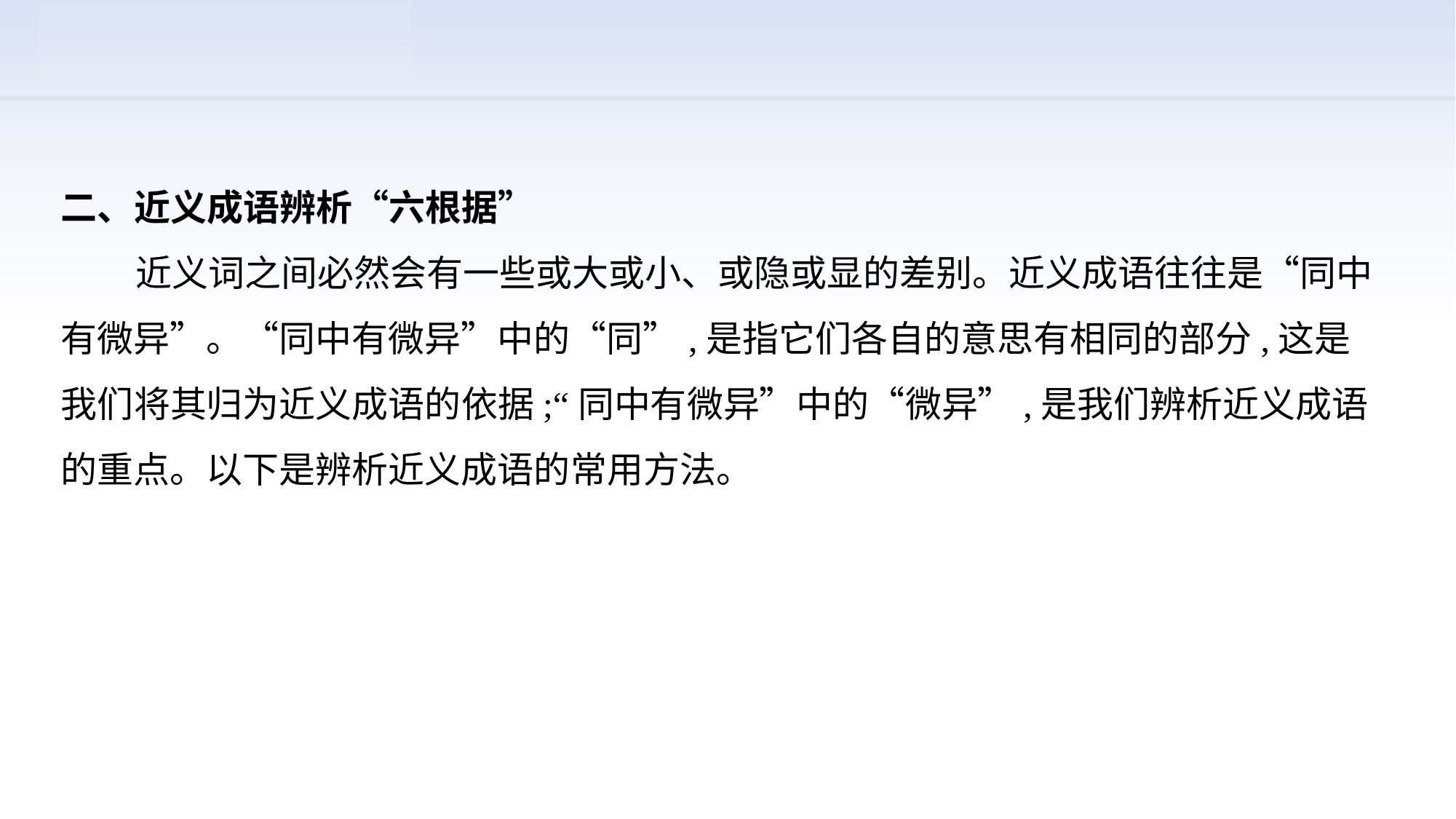

二、近义成语辨析“六根据”
      近义词之间必然会有一些或大或小、或隐或显的差别。近义成语往往是“同中有微异”。“同中有微异”中的“同”,是指它们各自的意思有相同的部分,这是我们将其归为近义成语的依据;“同中有微异”中的“微异”,是我们辨析近义成语的重点。以下是辨析近义成语的常用方法。